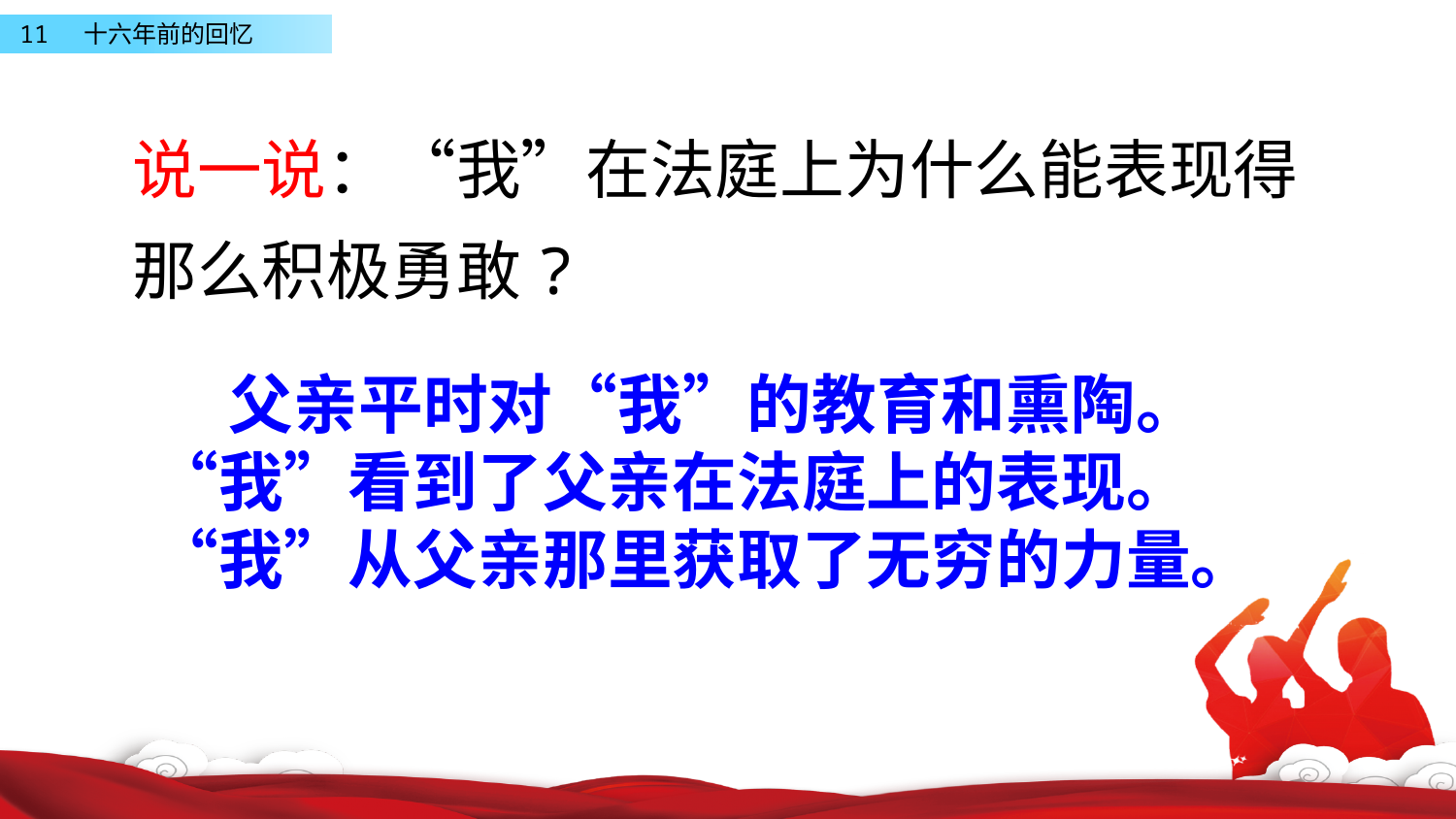

说一说：“我”在法庭上为什么能表现得那么积极勇敢?
    父亲平时对“我”的教育和熏陶。“我”看到了父亲在法庭上的表现。“我”从父亲那里获取了无穷的力量。